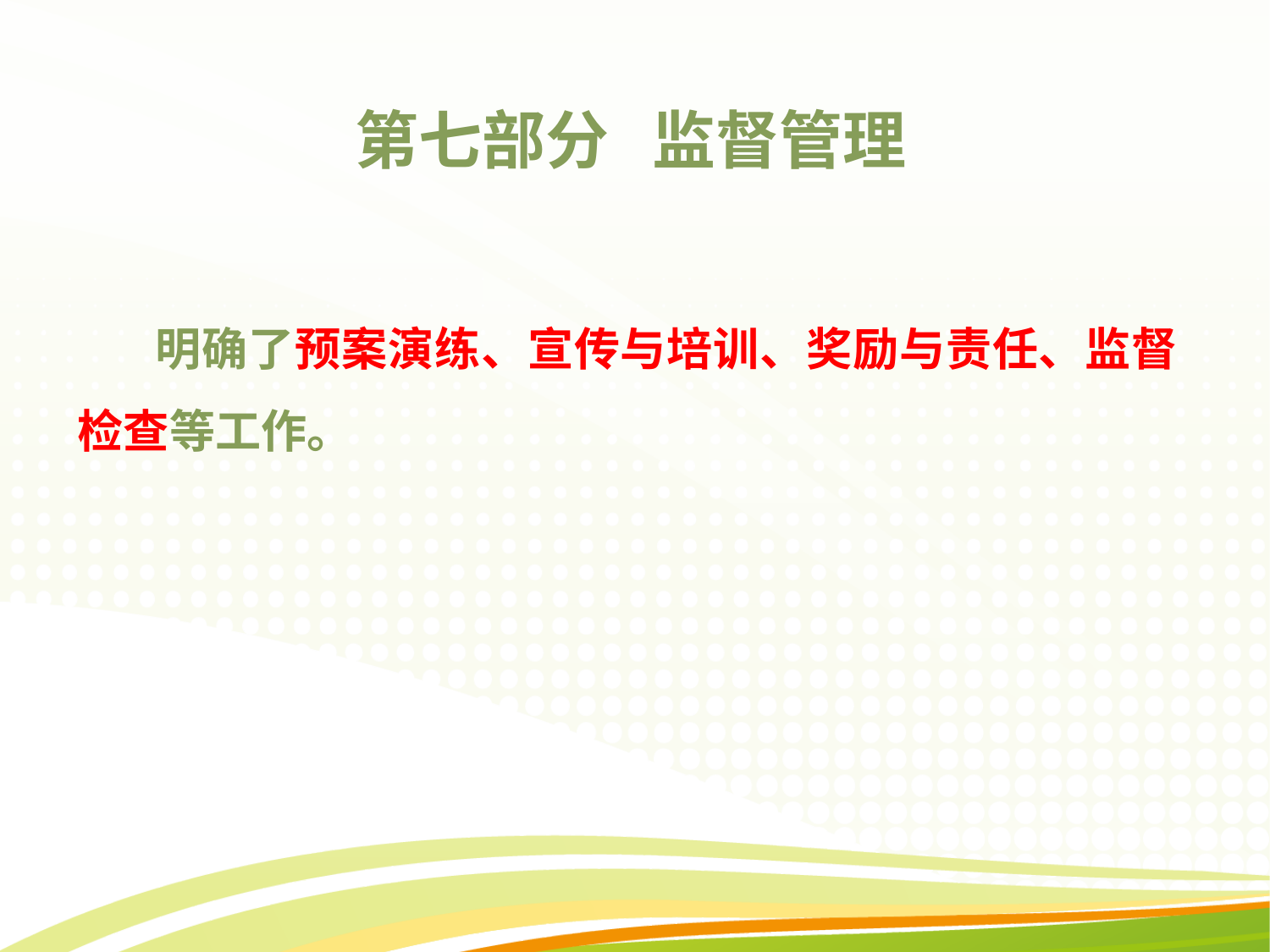

第七部分   监督管理
      明确了预案演练、宣传与培训、奖励与责任、监督检查等工作。